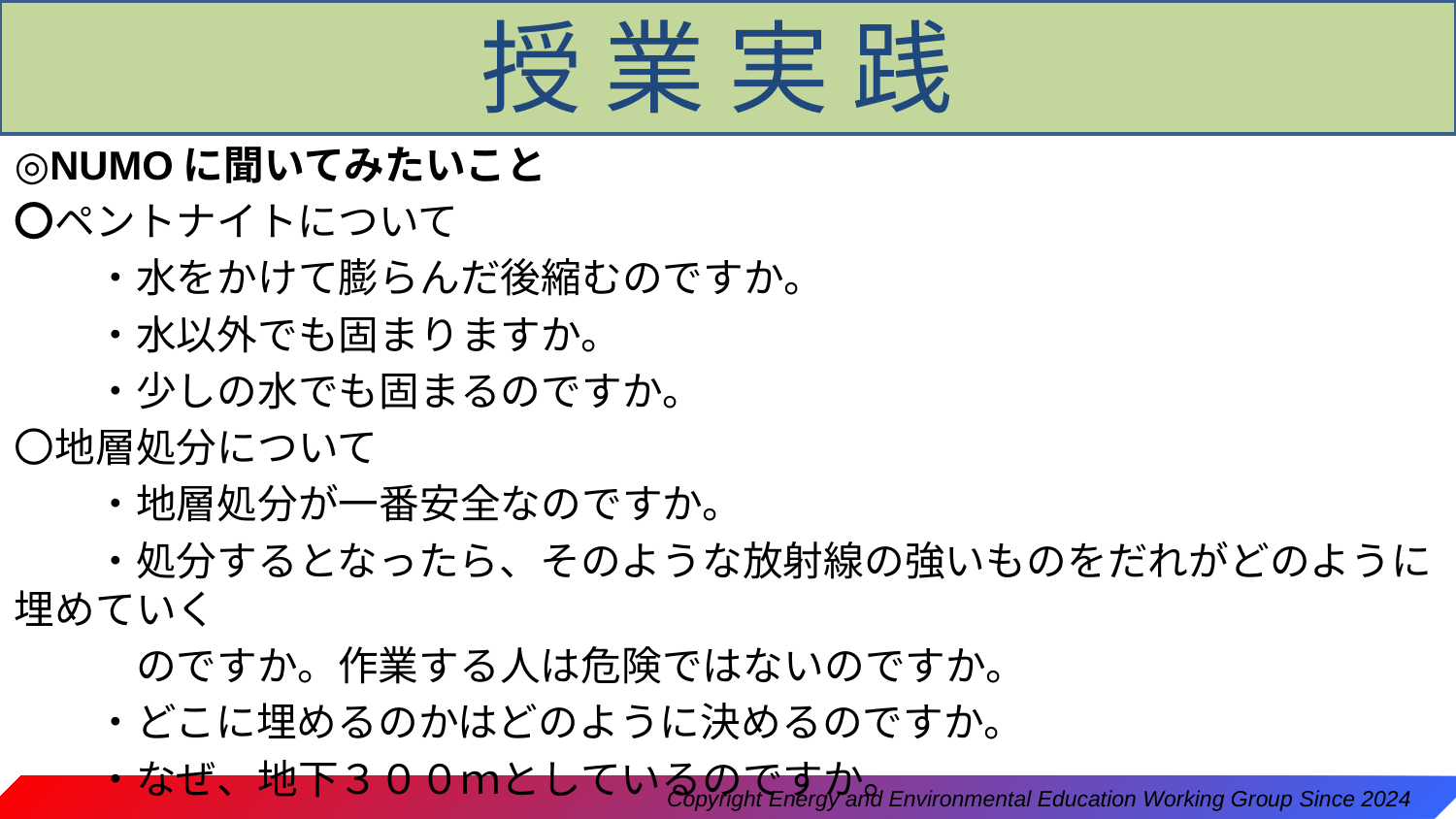

授 業 実 践

◎NUMOに聞いてみたいこと
〇ペントナイトについて
　　・水をかけて膨らんだ後縮むのですか。
　　・水以外でも固まりますか。
　　・少しの水でも固まるのですか。
〇地層処分について
　　・地層処分が一番安全なのですか。
　　・処分するとなったら、そのような放射線の強いものをだれがどのように埋めていく
　　　のですか。作業する人は危険ではないのですか。
　　・どこに埋めるのかはどのように決めるのですか。
　　・なぜ、地下３００ｍとしているのですか。